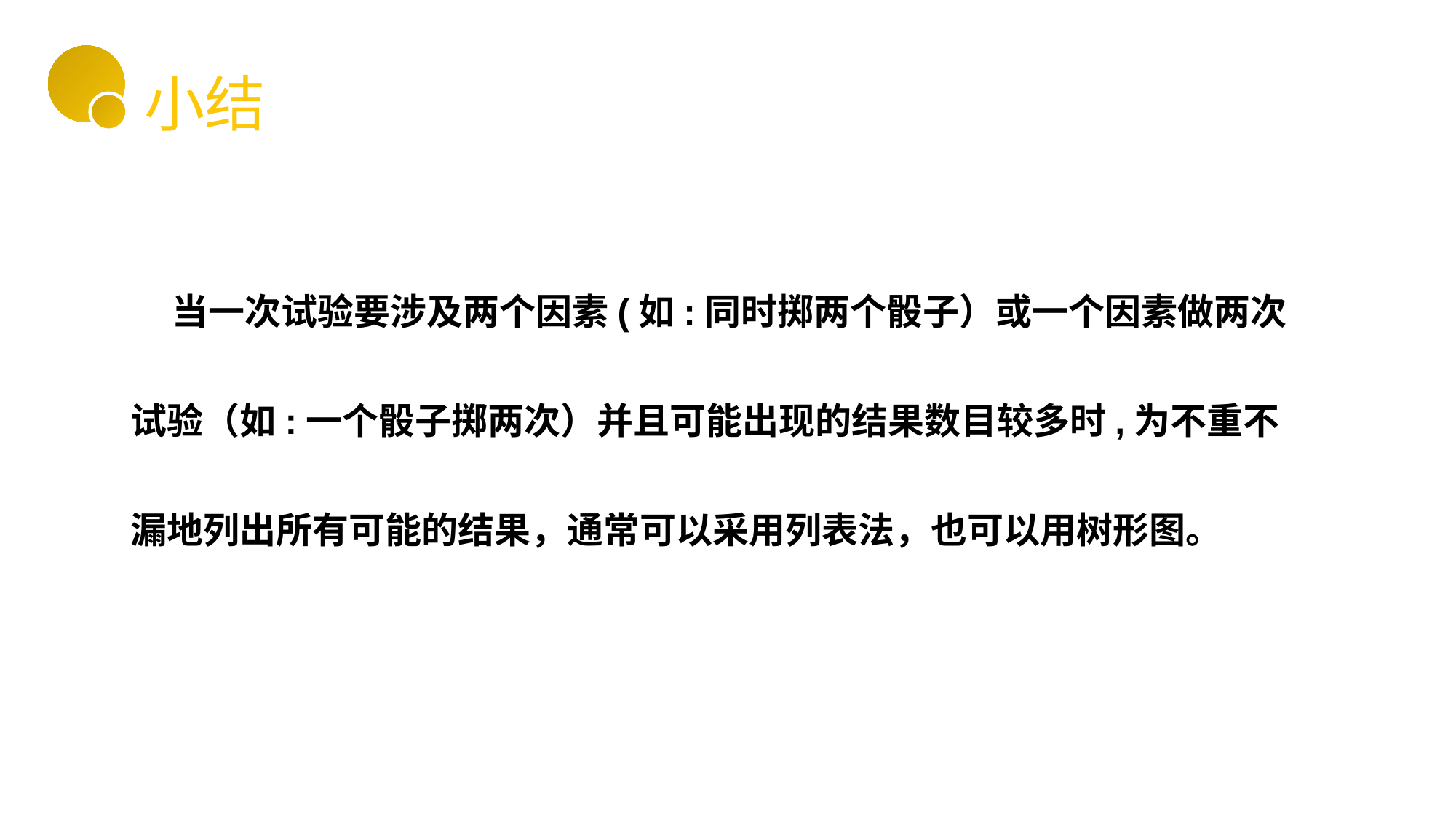

小结
    当一次试验要涉及两个因素(如:同时掷两个骰子）或一个因素做两次试验（如:一个骰子掷两次）并且可能出现的结果数目较多时,为不重不漏地列出所有可能的结果，通常可以采用列表法，也可以用树形图。